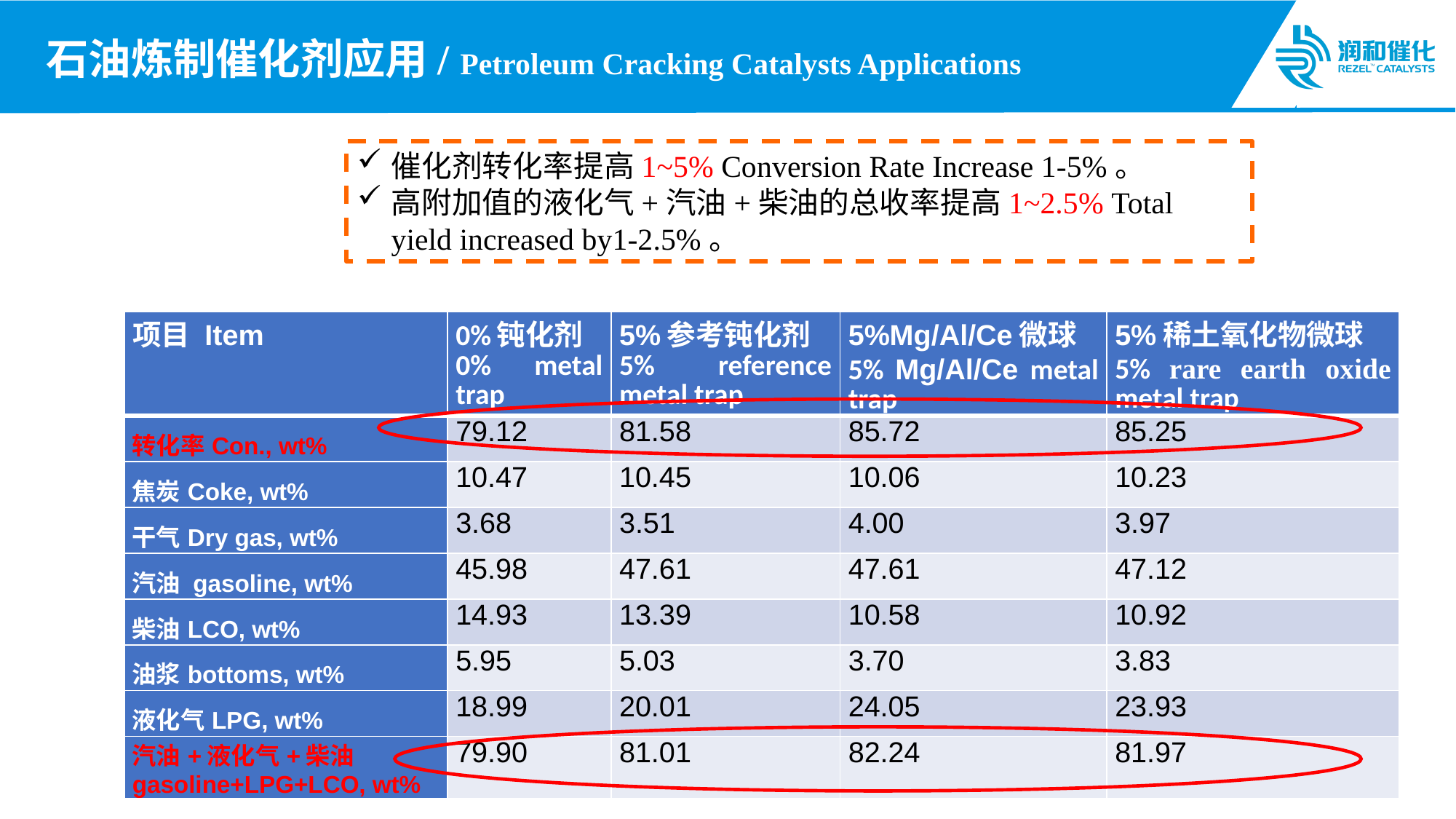

石油炼制催化剂应用/ Petroleum Cracking Catalysts Applications
催化剂转化率提高1~5% Conversion Rate Increase 1-5%。
高附加值的液化气+汽油+柴油的总收率提高1~2.5% Total yield increased by1-2.5%。
| 项目 Item | 0%钝化剂 0% metal trap | 5%参考钝化剂 5% reference metal trap | 5%Mg/Al/Ce微球 5% Mg/Al/Ce metal trap | 5%稀土氧化物微球 5% rare earth oxide metal trap |
| --- | --- | --- | --- | --- |
| 转化率Con., wt% | 79.12 | 81.58 | 85.72 | 85.25 |
| 焦炭Coke, wt% | 10.47 | 10.45 | 10.06 | 10.23 |
| 干气Dry gas, wt% | 3.68 | 3.51 | 4.00 | 3.97 |
| 汽油 gasoline, wt% | 45.98 | 47.61 | 47.61 | 47.12 |
| 柴油LCO, wt% | 14.93 | 13.39 | 10.58 | 10.92 |
| 油浆bottoms, wt% | 5.95 | 5.03 | 3.70 | 3.83 |
| 液化气LPG, wt% | 18.99 | 20.01 | 24.05 | 23.93 |
| 汽油+液化气+柴油gasoline+LPG+LCO, wt% | 79.90 | 81.01 | 82.24 | 81.97 |

12